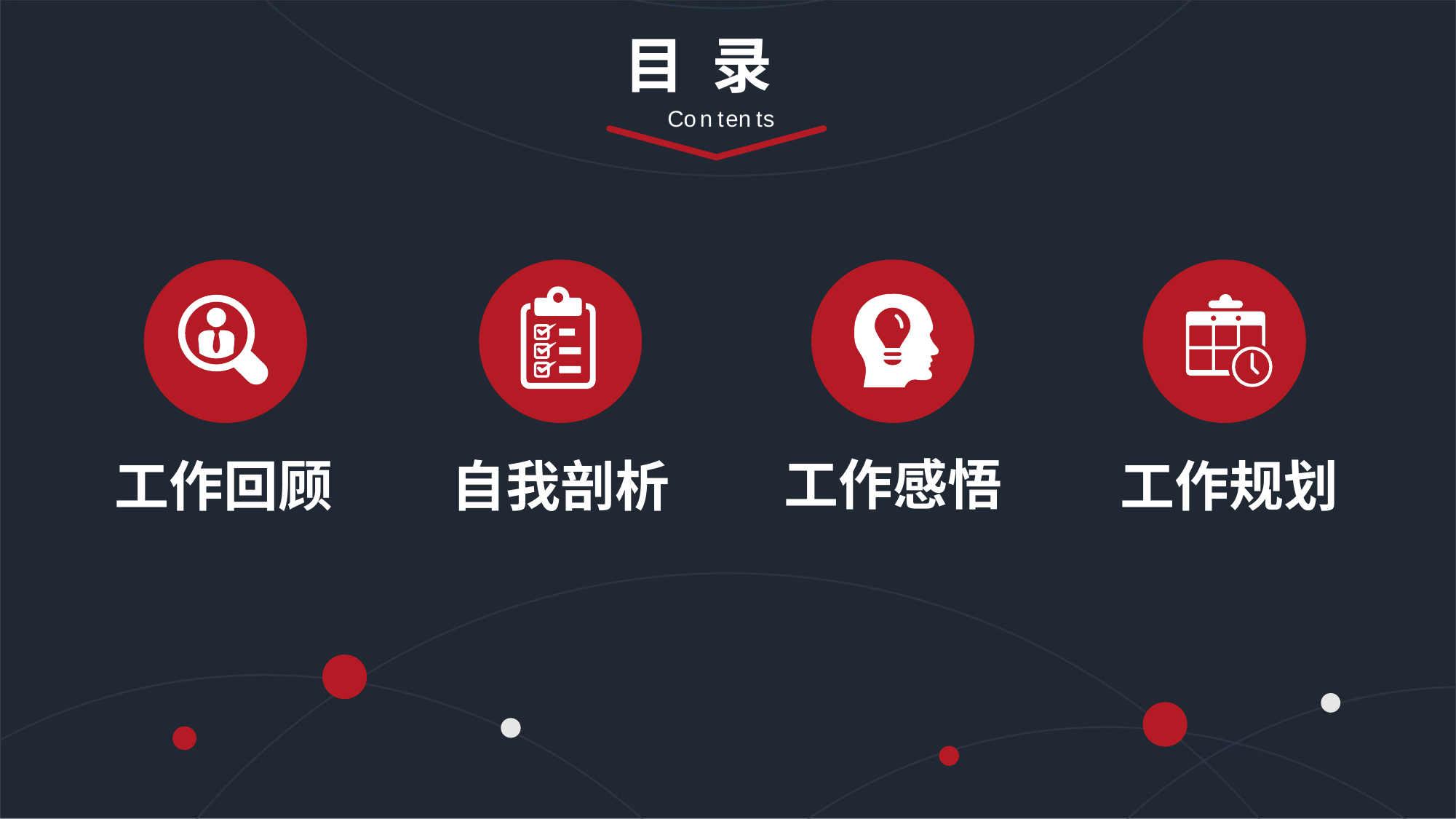

目  录
C
o
n
t
e
n
t
s

工作感悟
工作回顾
自我剖析
工作规划